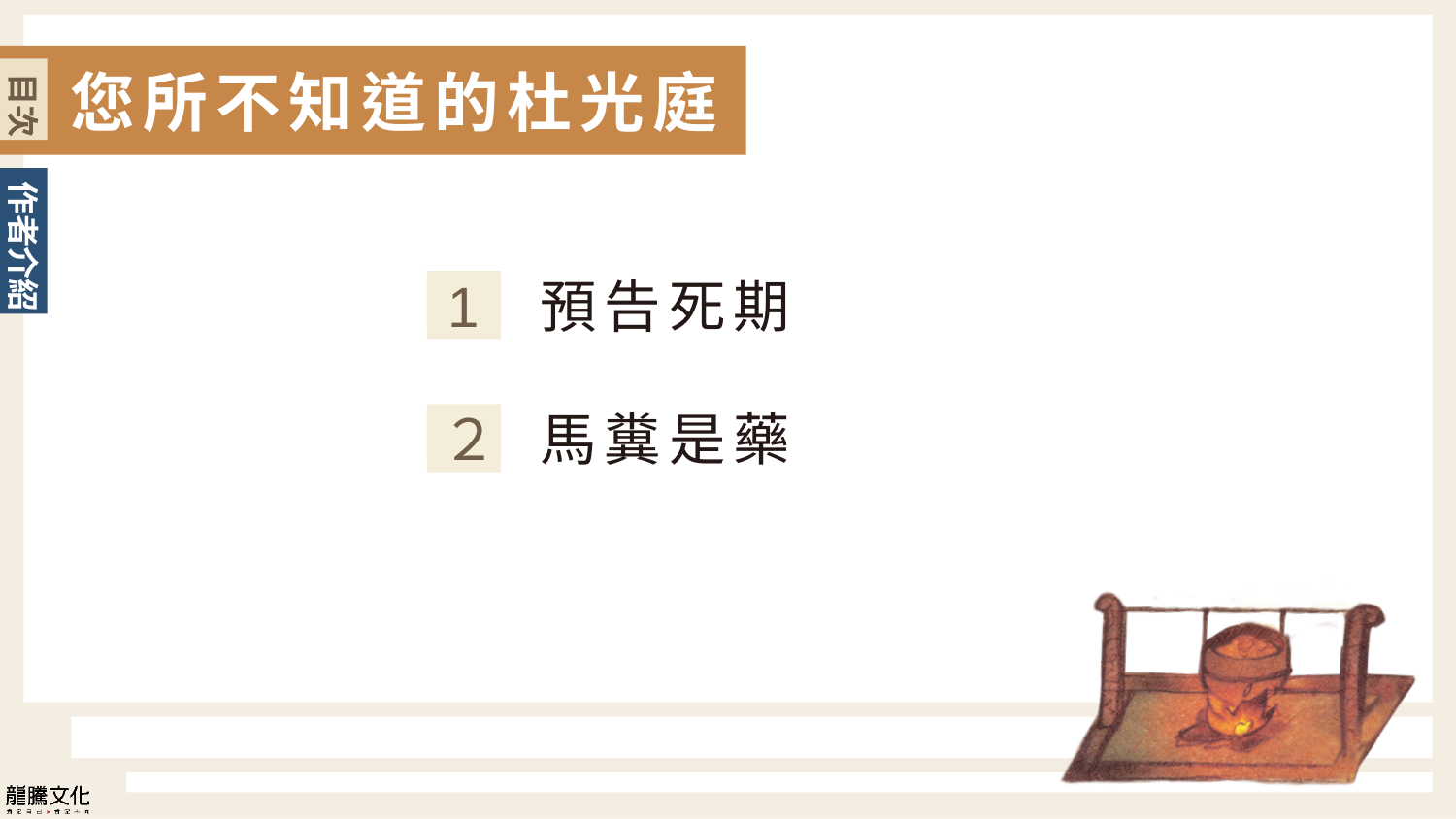

您所不知道的杜光庭
目次
作者介紹
預告死期

1
馬糞是藥

２